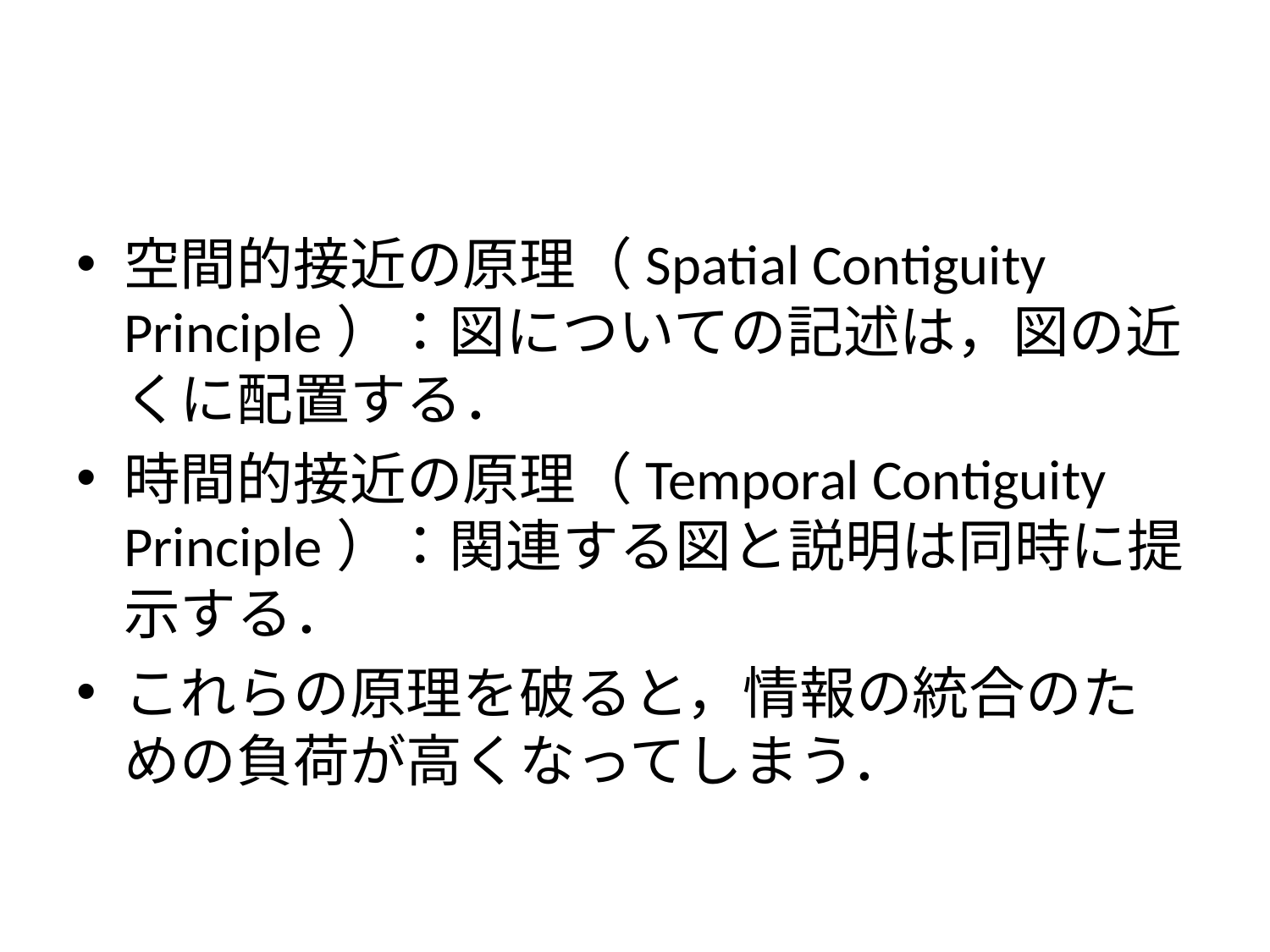

#
空間的接近の原理（Spatial Contiguity Principle）：図についての記述は，図の近くに配置する．
時間的接近の原理（Temporal Contiguity Principle）：関連する図と説明は同時に提示する．
これらの原理を破ると，情報の統合のための負荷が高くなってしまう．